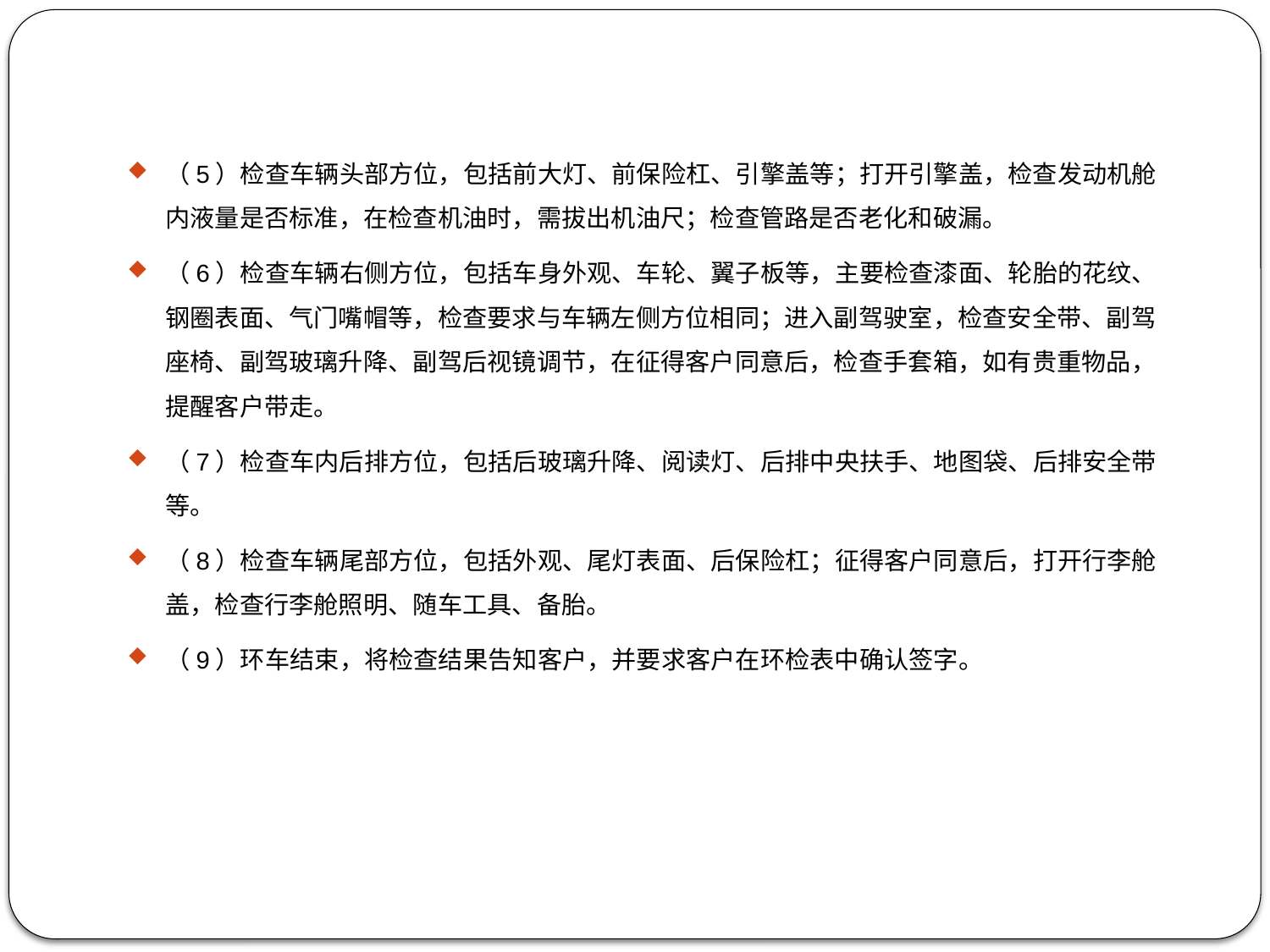

（5）检查车辆头部方位，包括前大灯、前保险杠、引擎盖等；打开引擎盖，检查发动机舱内液量是否标准，在检查机油时，需拔出机油尺；检查管路是否老化和破漏。
（6）检查车辆右侧方位，包括车身外观、车轮、翼子板等，主要检查漆面、轮胎的花纹、钢圈表面、气门嘴帽等，检查要求与车辆左侧方位相同；进入副驾驶室，检查安全带、副驾座椅、副驾玻璃升降、副驾后视镜调节，在征得客户同意后，检查手套箱，如有贵重物品，提醒客户带走。
（7）检查车内后排方位，包括后玻璃升降、阅读灯、后排中央扶手、地图袋、后排安全带等。
（8）检查车辆尾部方位，包括外观、尾灯表面、后保险杠；征得客户同意后，打开行李舱盖，检查行李舱照明、随车工具、备胎。
（9）环车结束，将检查结果告知客户，并要求客户在环检表中确认签字。